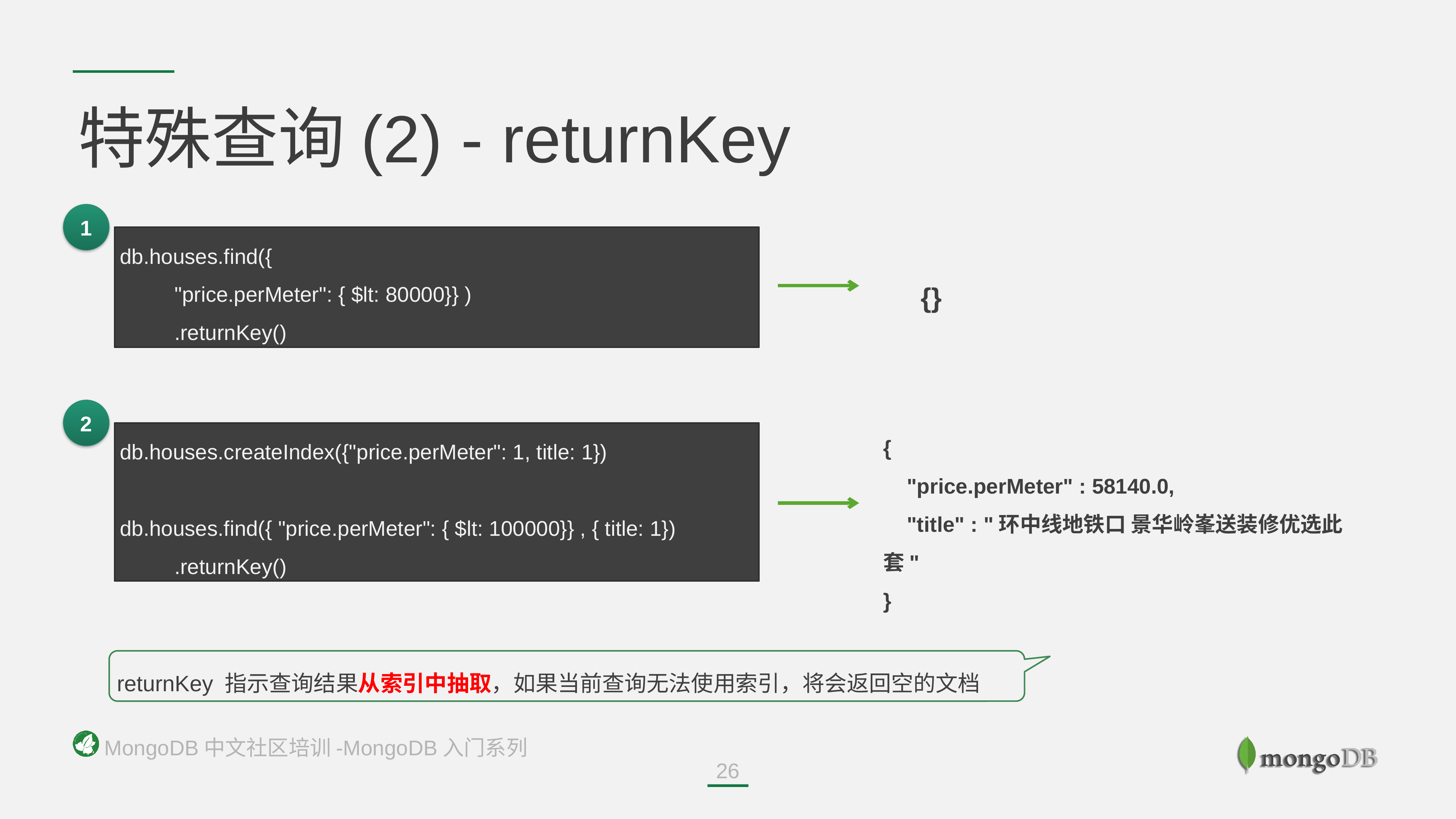

# 特殊查询(2) - returnKey
1
db.houses.find({
	"price.perMeter": { $lt: 80000}} )
	.returnKey()
{}
2
{
    "price.perMeter" : 58140.0,
    "title" : "环中线地铁口 景华岭峯送装修优选此套"
}
db.houses.createIndex({"price.perMeter": 1, title: 1})

db.houses.find({ "price.perMeter": { $lt: 100000}} , { title: 1})
	.returnKey()
returnKey 指示查询结果从索引中抽取，如果当前查询无法使用索引，将会返回空的文档